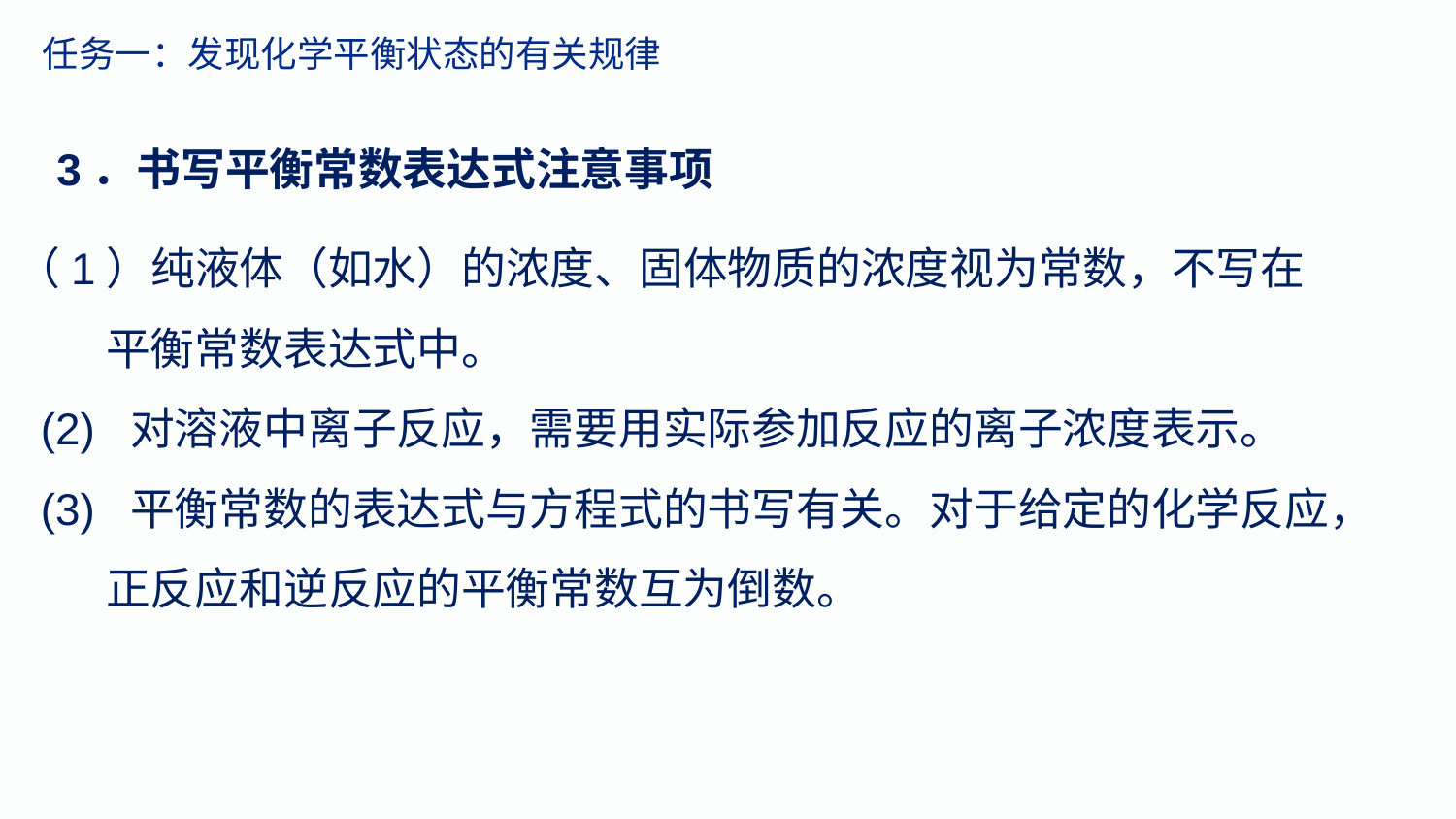

任务一：发现化学平衡状态的有关规律
3．书写平衡常数表达式注意事项
（1）纯液体（如水）的浓度、固体物质的浓度视为常数，不写在
        平衡常数表达式中。
  (2)  对溶液中离子反应，需要用实际参加反应的离子浓度表示。
  (3)  平衡常数的表达式与方程式的书写有关。对于给定的化学反应，
        正反应和逆反应的平衡常数互为倒数。